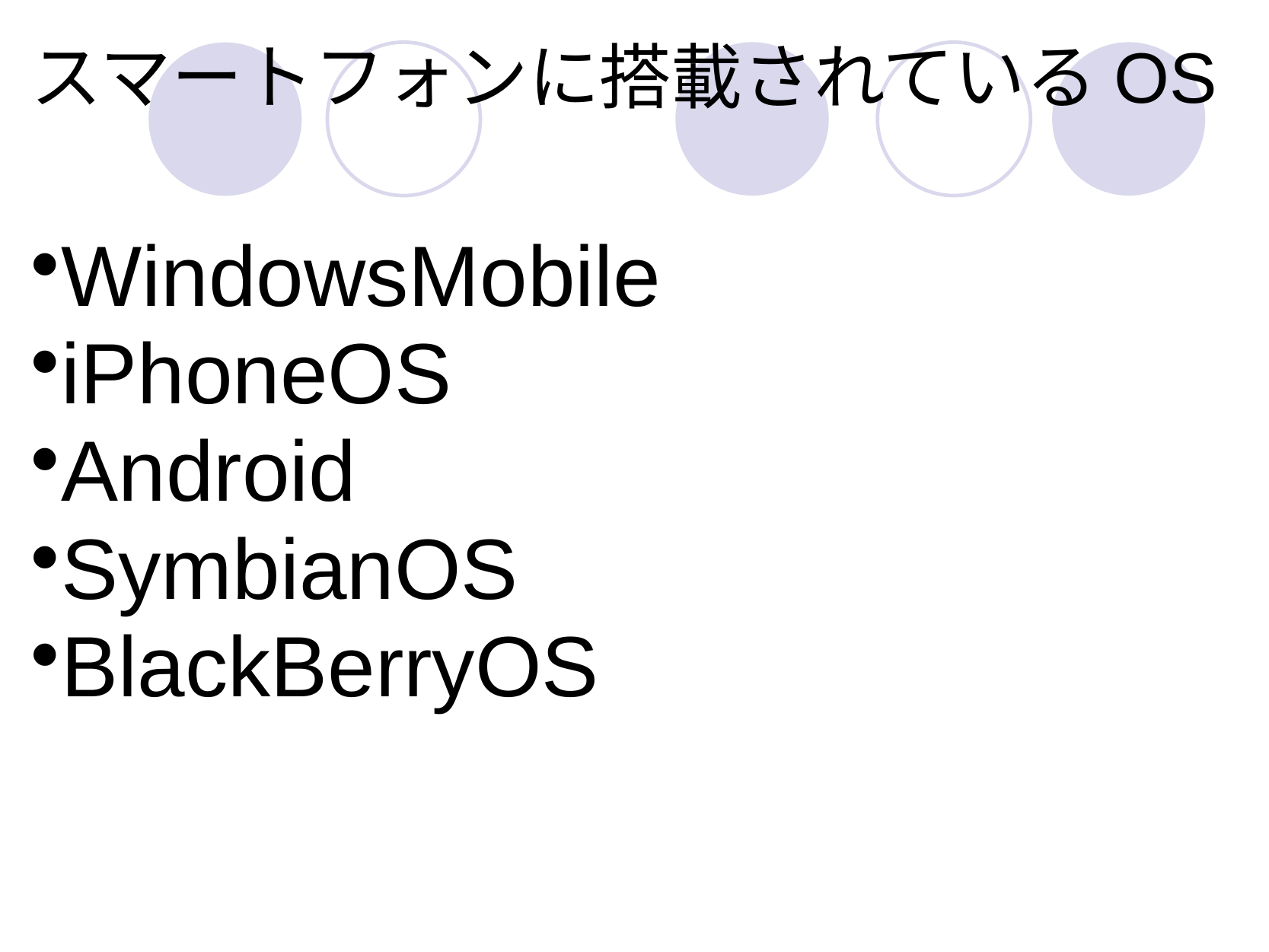

# スマートフォンに搭載されているOS
WindowsMobile
iPhoneOS
Android
SymbianOS
BlackBerryOS